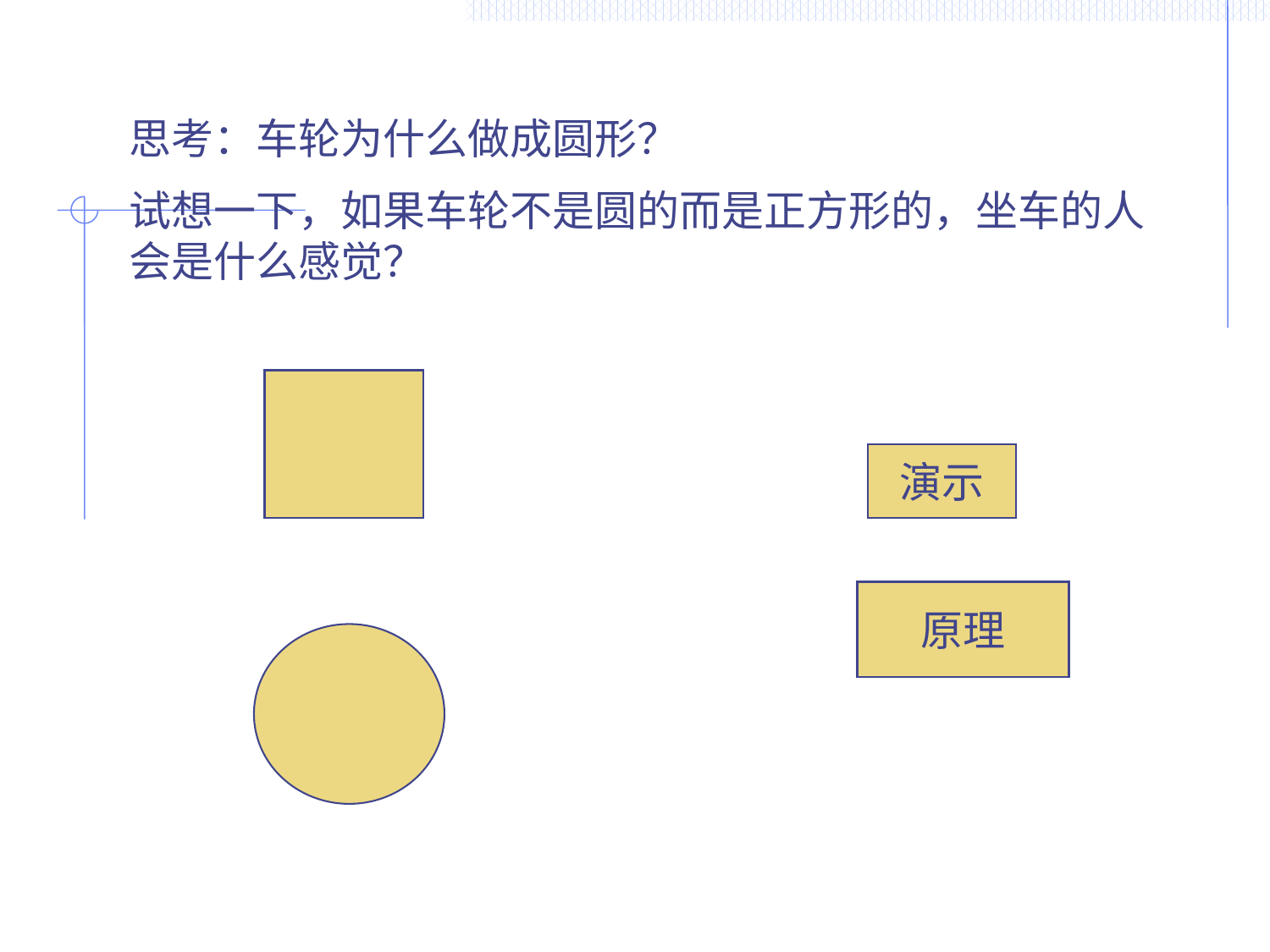

思考：车轮为什么做成圆形？
试想一下，如果车轮不是圆的而是正方形的，坐车的人会是什么感觉？

演示
原理